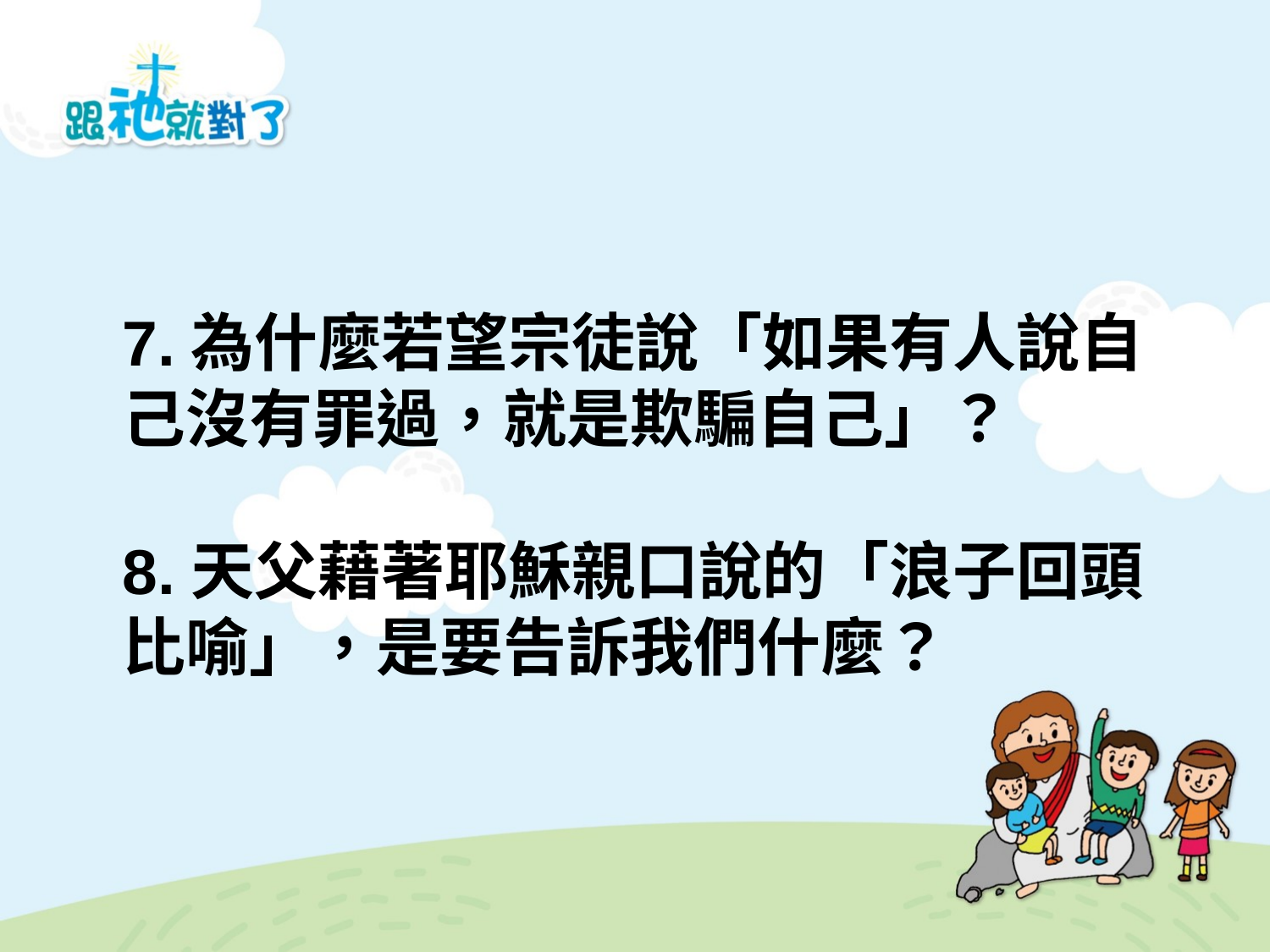

7.為什麼若望宗徒說「如果有人說自己沒有罪過，就是欺騙自己」？

8.天父藉著耶穌親口說的「浪子回頭比喻」，是要告訴我們什麼？